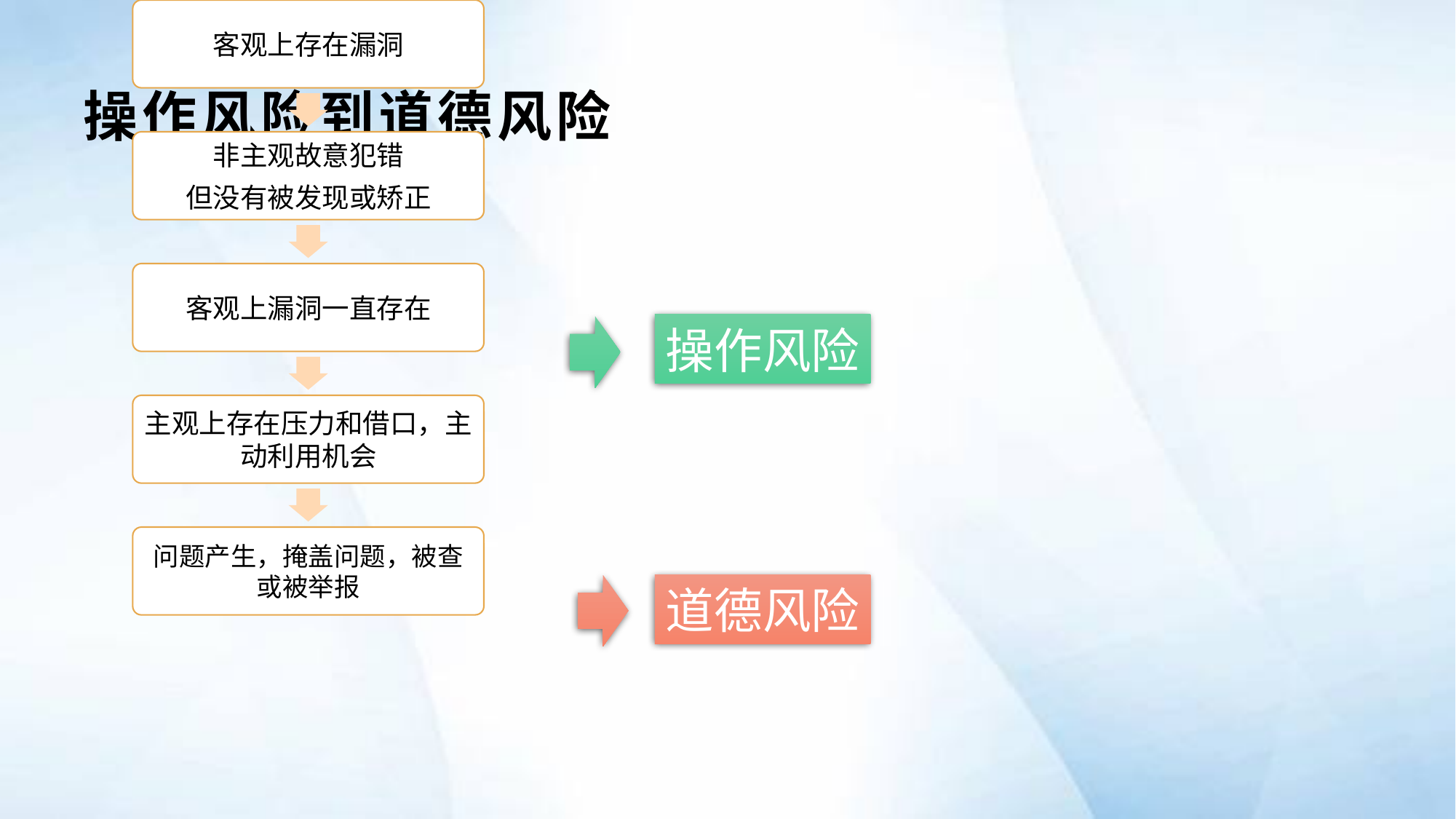

# 操作风险到道德风险
客观上存在漏洞

非主观故意犯错
但没有被发现或矫正

客观上漏洞一直存在

主观上存在压力和借口，主动利用机会

问题产生，掩盖问题，被查或被举报
操作风险

道德风险
28